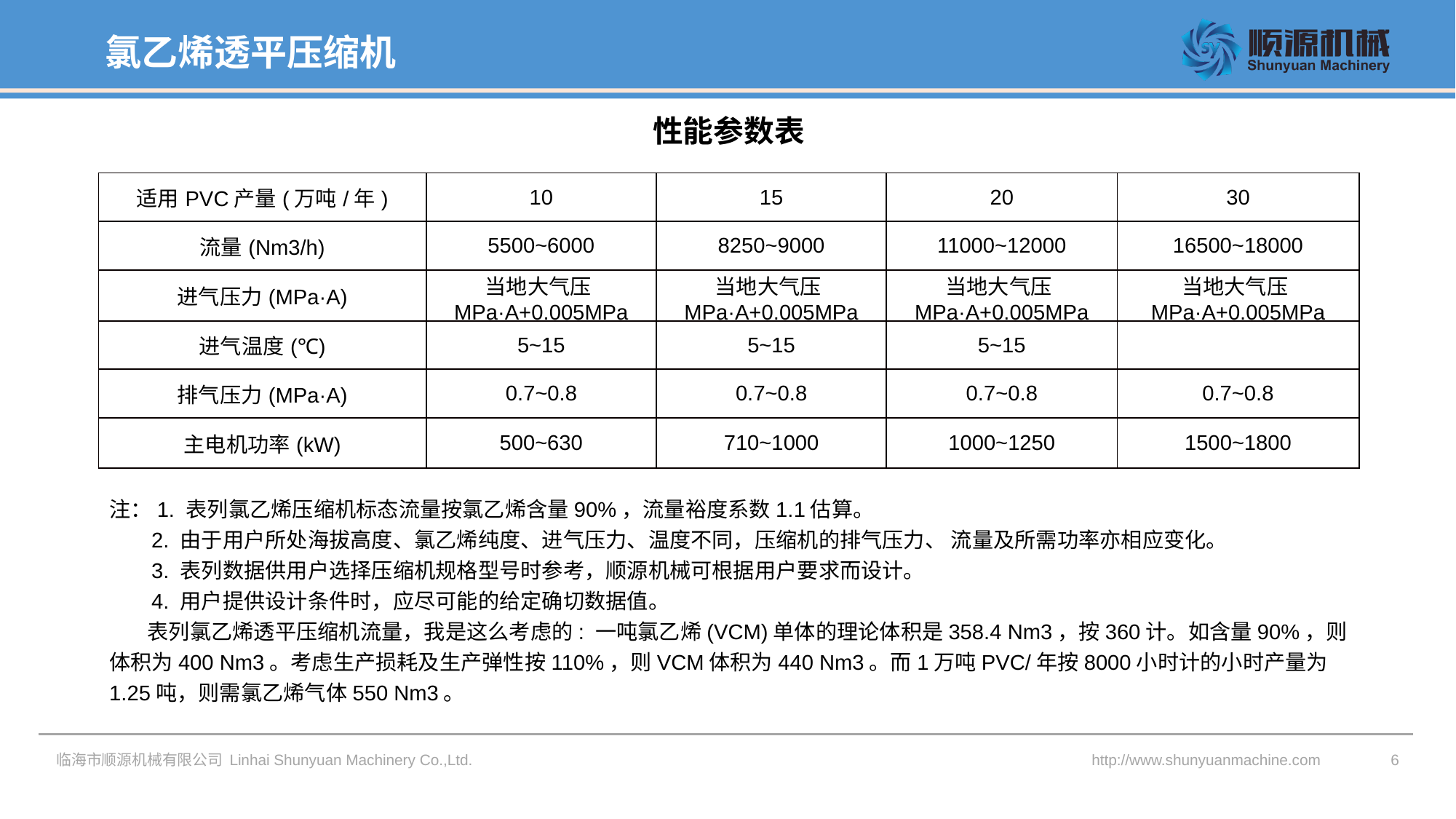

氯乙烯透平压缩机
性能参数表
| 适用PVC产量(万吨/年) | 10 | 15 | 20 | 30 |
| --- | --- | --- | --- | --- |
| 流量(Nm3/h) | 5500~6000 | 8250~9000 | 11000~12000 | 16500~18000 |
| 进气压力(MPa·A) | 当地大气压MPa·A+0.005MPa | 当地大气压MPa·A+0.005MPa | 当地大气压MPa·A+0.005MPa | 当地大气压MPa·A+0.005MPa |
| 进气温度(℃) | 5~15 | 5~15 | 5~15 |  |
| 排气压力(MPa·A) | 0.7~0.8 | 0.7~0.8 | 0.7~0.8 | 0.7~0.8 |
| 主电机功率(kW) | 500~630 | 710~1000 | 1000~1250 | 1500~1800 |
注：1. 表列氯乙烯压缩机标态流量按氯乙烯含量90%，流量裕度系数1.1估算。
       2. 由于用户所处海拔高度、氯乙烯纯度、进气压力、温度不同，压缩机的排气压力、 流量及所需功率亦相应变化。
       3. 表列数据供用户选择压缩机规格型号时参考，顺源机械可根据用户要求而设计。
       4. 用户提供设计条件时，应尽可能的给定确切数据值。
       表列氯乙烯透平压缩机流量，我是这么考虑的: 一吨氯乙烯(VCM)单体的理论体积是358.4 Nm3，按360计。如含量90%，则体积为400 Nm3。考虑生产损耗及生产弹性按110%，则VCM体积为440 Nm3。而1万吨PVC/年按8000小时计的小时产量为1.25吨，则需氯乙烯气体550 Nm3。